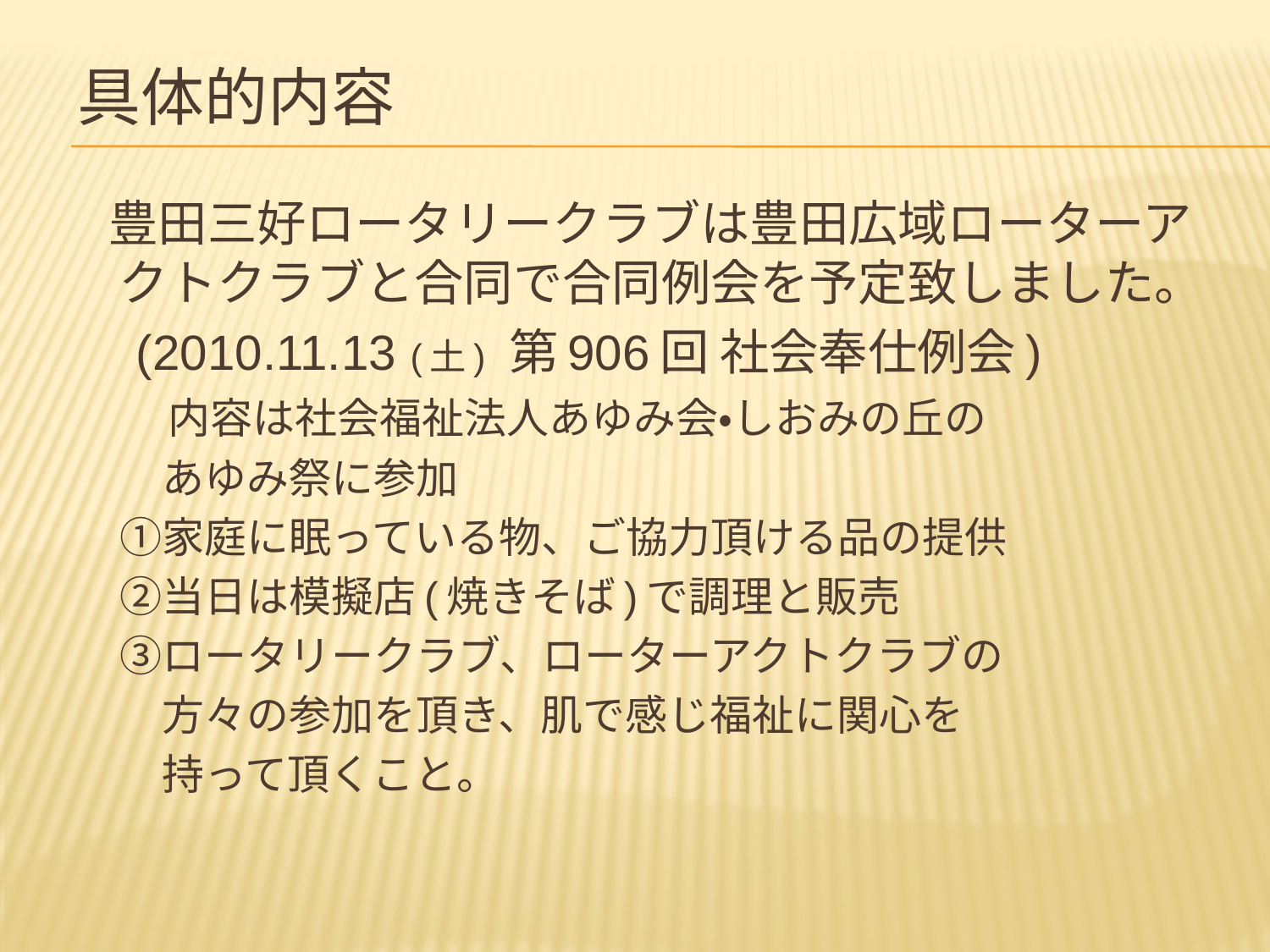

# 具体的内容
  豊田三好ロータリークラブは豊田広域ローターアクトクラブと合同で合同例会を予定致しました。
　(2010.11.13 (土) 第906回 社会奉仕例会)
　　内容は社会福祉法人あゆみ会・しおみの丘の
　　あゆみ祭に参加
　①家庭に眠っている物、ご協力頂ける品の提供
　②当日は模擬店(焼きそば)で調理と販売
　③ロータリークラブ、ローターアクトクラブの
　　方々の参加を頂き、肌で感じ福祉に関心を
　　持って頂くこと。